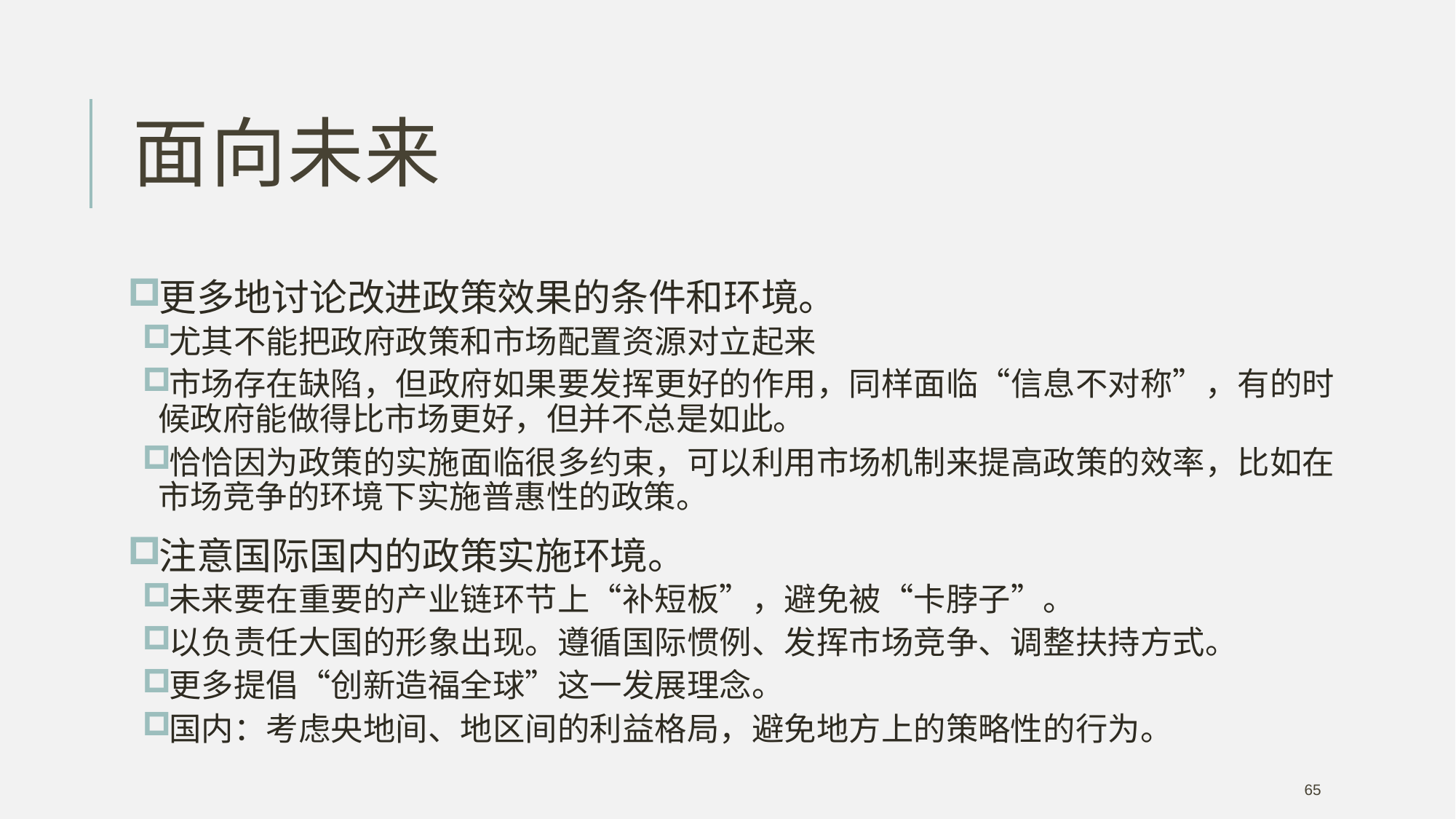

# 面向未来
更多地讨论改进政策效果的条件和环境。
尤其不能把政府政策和市场配置资源对立起来
市场存在缺陷，但政府如果要发挥更好的作用，同样面临“信息不对称”，有的时候政府能做得比市场更好，但并不总是如此。
恰恰因为政策的实施面临很多约束，可以利用市场机制来提高政策的效率，比如在市场竞争的环境下实施普惠性的政策。
注意国际国内的政策实施环境。
未来要在重要的产业链环节上“补短板”，避免被“卡脖子”。
以负责任大国的形象出现。遵循国际惯例、发挥市场竞争、调整扶持方式。
更多提倡“创新造福全球”这一发展理念。
国内：考虑央地间、地区间的利益格局，避免地方上的策略性的行为。
65